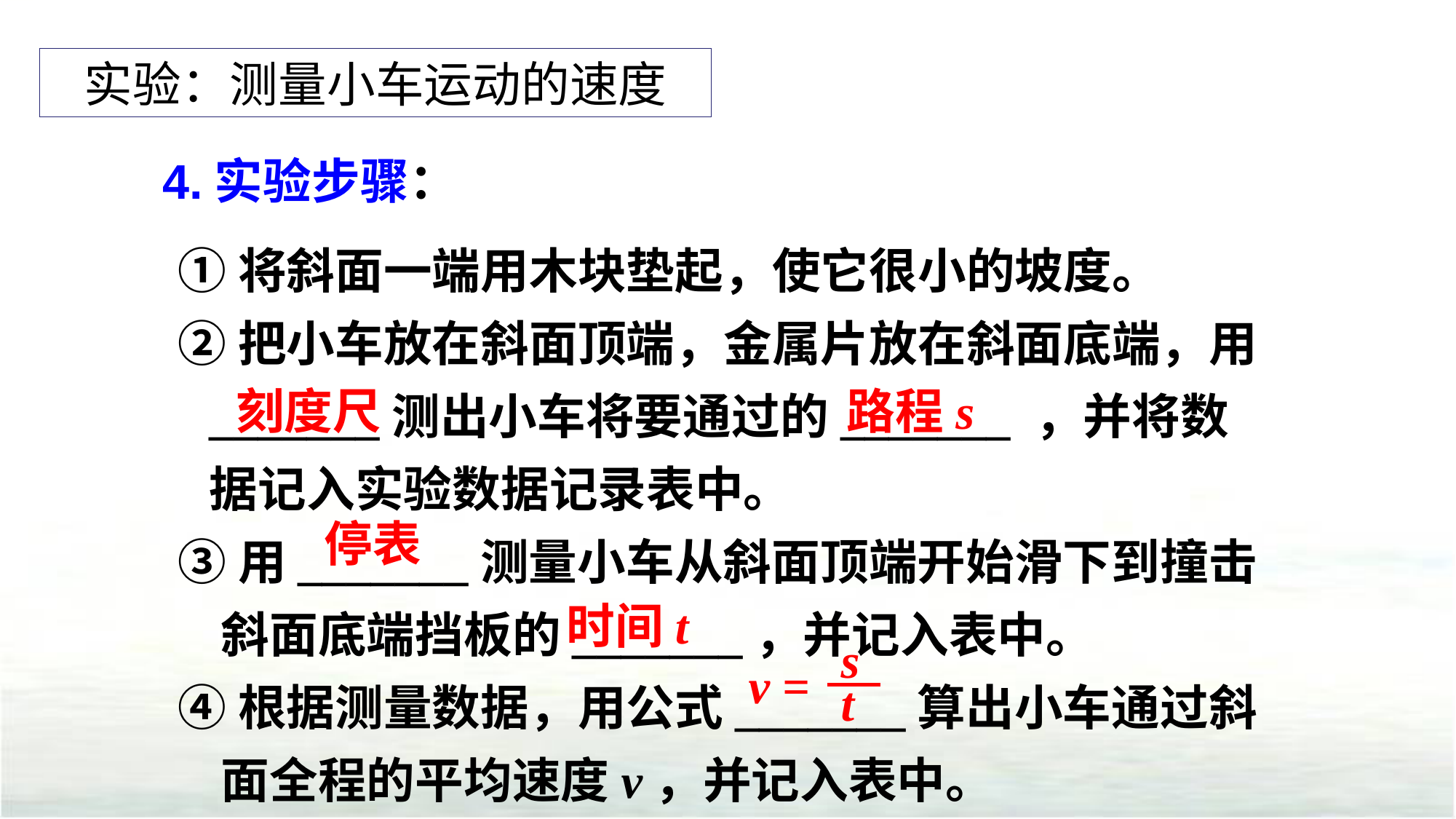

实验：测量小车运动的速度
4.实验步骤：
①将斜面一端用木块垫起，使它很小的坡度。
②把小车放在斜面顶端，金属片放在斜面底端，用_______测出小车将要通过的_______ ，并将数据记入实验数据记录表中。
③用_______测量小车从斜面顶端开始滑下到撞击斜面底端挡板的_______，并记入表中。
④根据测量数据，用公式_______算出小车通过斜面全程的平均速度v，并记入表中。

路程s
刻度尺
停表
时间t
s
v =
t